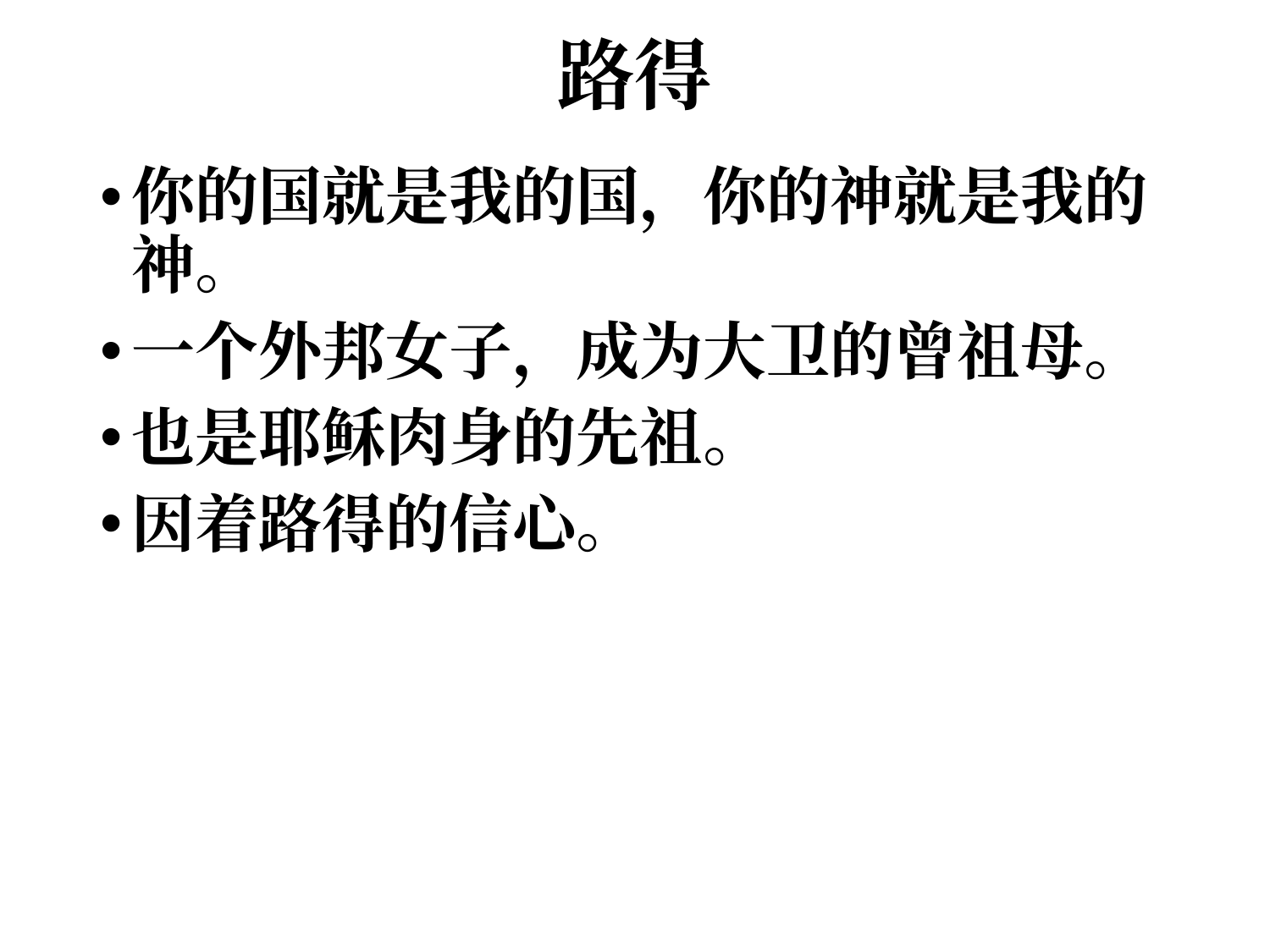

# 路得
你的国就是我的国，你的神就是我的神。
一个外邦女子，成为大卫的曾祖母。
也是耶稣肉身的先祖。
因着路得的信心。